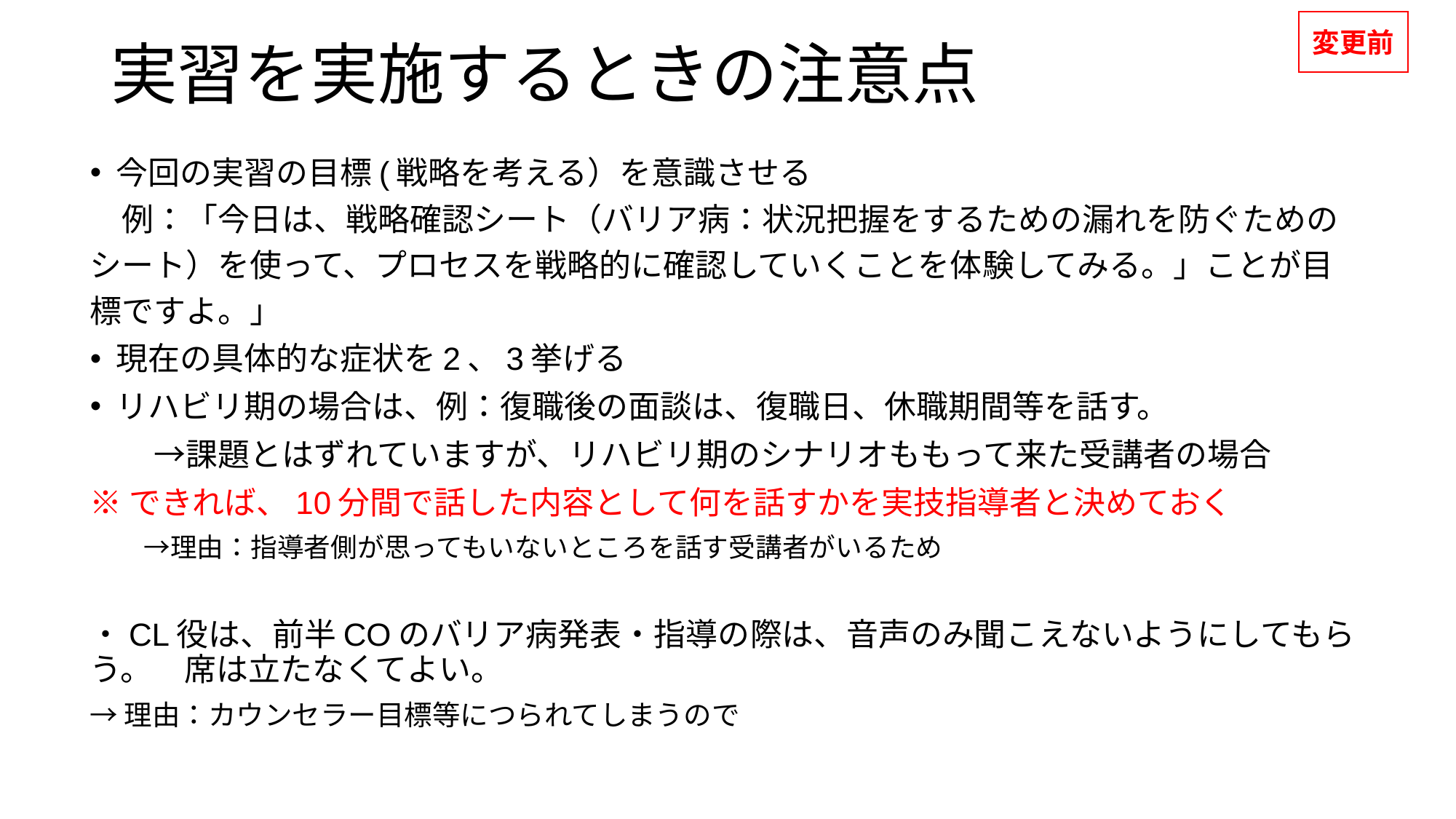

変更前
# 実習を実施するときの注意点
今回の実習の目標(戦略を考える）を意識させる
　例：「今日は、戦略確認シート（バリア病：状況把握をするための漏れを防ぐためのシート）を使って、プロセスを戦略的に確認していくことを体験してみる。」ことが目標ですよ。」
現在の具体的な症状を2、3挙げる
リハビリ期の場合は、例：復職後の面談は、復職日、休職期間等を話す。
　　→課題とはずれていますが、リハビリ期のシナリオももって来た受講者の場合
※できれば、10分間で話した内容として何を話すかを実技指導者と決めておく
　　→理由：指導者側が思ってもいないところを話す受講者がいるため

・CL役は、前半COのバリア病発表・指導の際は、音声のみ聞こえないようにしてもらう。　席は立たなくてよい。
→理由：カウンセラー目標等につられてしまうので